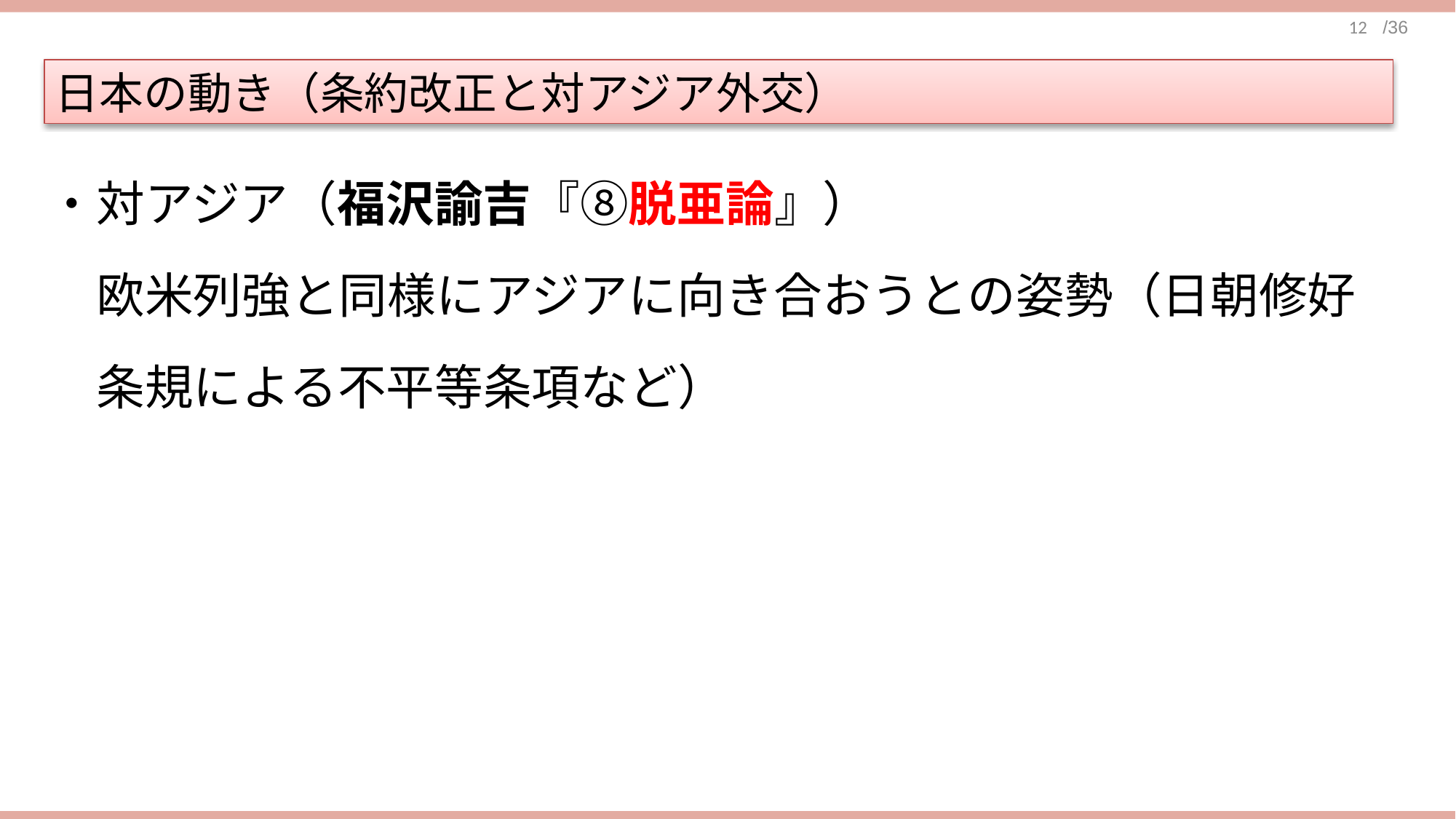

日本の動き（条約改正と対アジア外交）
・対アジア（福沢諭吉『⑧脱亜論』）
　欧米列強と同様にアジアに向き合おうとの姿勢（日朝修好
　条規による不平等条項など）